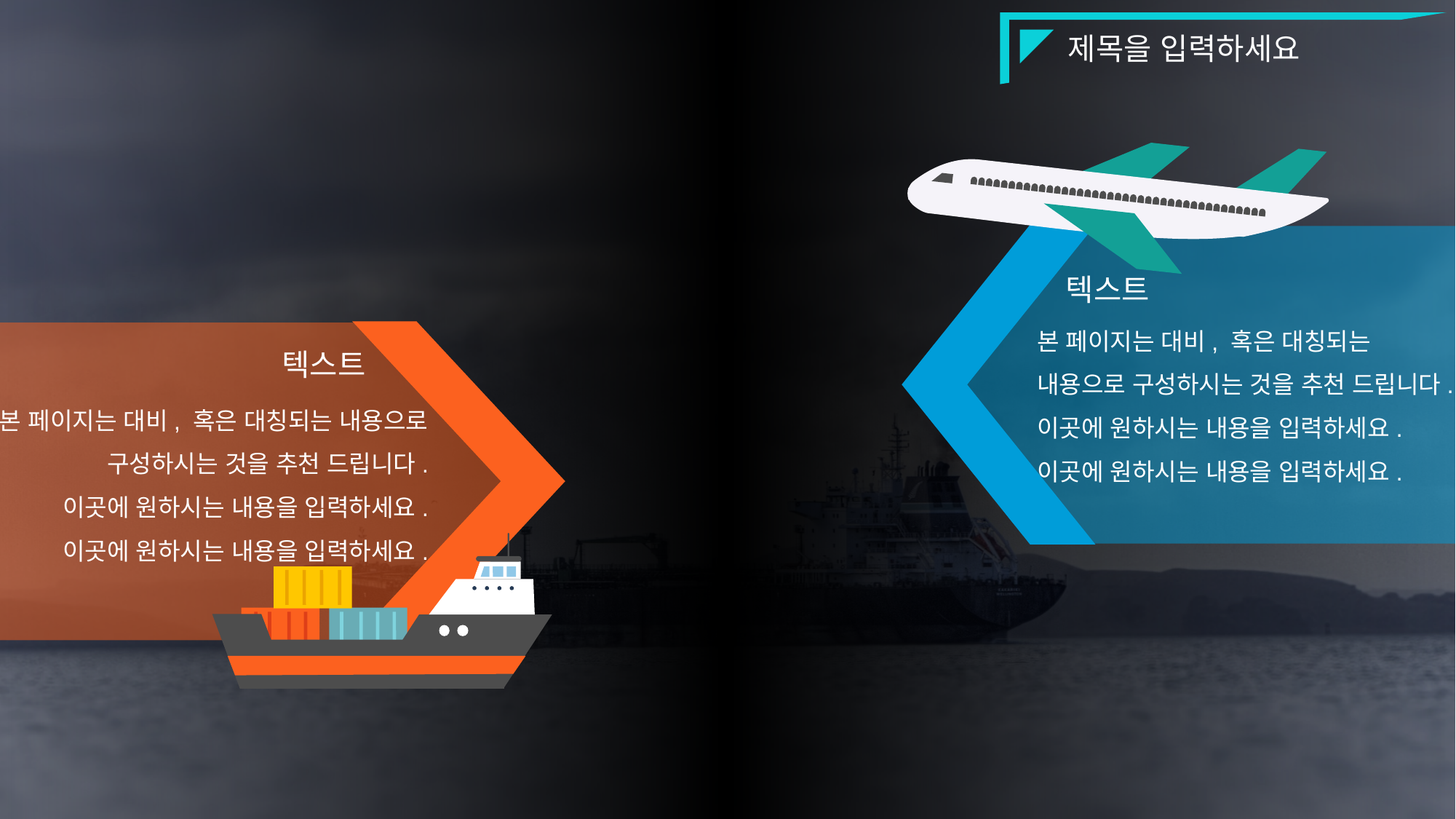

제목을 입력하세요

텍스트
본 페이지는 대비, 혹은 대칭되는 내용으로 구성하시는 것을 추천 드립니다.
이곳에 원하시는 내용을 입력하세요.
이곳에 원하시는 내용을 입력하세요.

텍스트
본 페이지는 대비, 혹은 대칭되는 내용으로 구성하시는 것을 추천 드립니다.
이곳에 원하시는 내용을 입력하세요.
이곳에 원하시는 내용을 입력하세요.